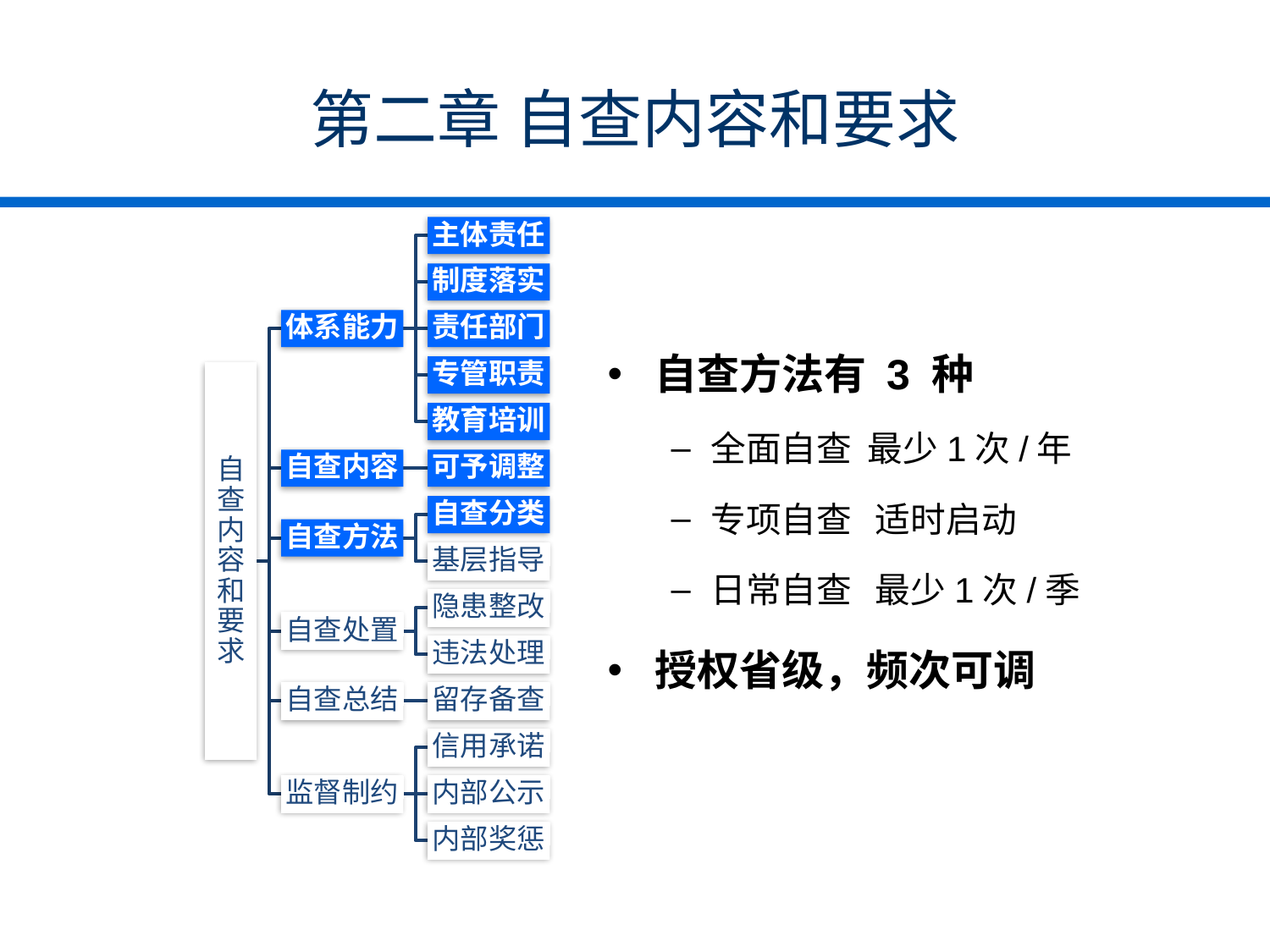

# 第二章 自查内容和要求

自查内容和要求
体系能力
主体责任
制度落实
责任部门
专管职责
教育培训
自查内容
可予调整
自查方法
自查分类
基层指导
自查处置
隐患整改
违法处理
自查总结
留存备查
监督制约
信用承诺
内部公示
内部奖惩
自查方法有 3 种
全面自查  最少1次/年
专项自查   适时启动
日常自查   最少1次/季
授权省级，频次可调